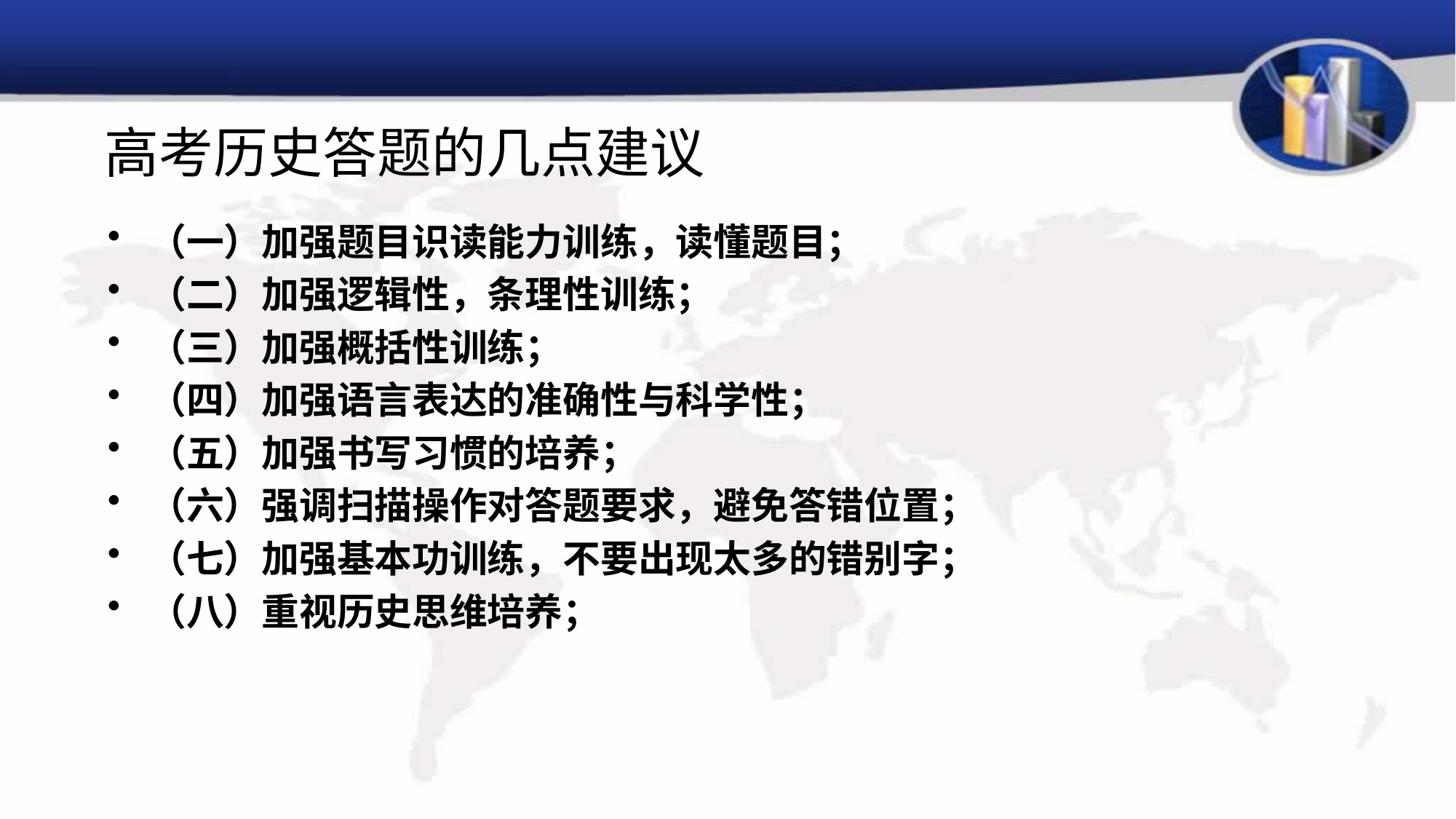

# 高考历史答题的几点建议
（一）加强题目识读能力训练，读懂题目；
（二）加强逻辑性，条理性训练；
（三）加强概括性训练；
（四）加强语言表达的准确性与科学性；
（五）加强书写习惯的培养；
（六）强调扫描操作对答题要求，避免答错位置；
（七）加强基本功训练，不要出现太多的错别字；
（八）重视历史思维培养；